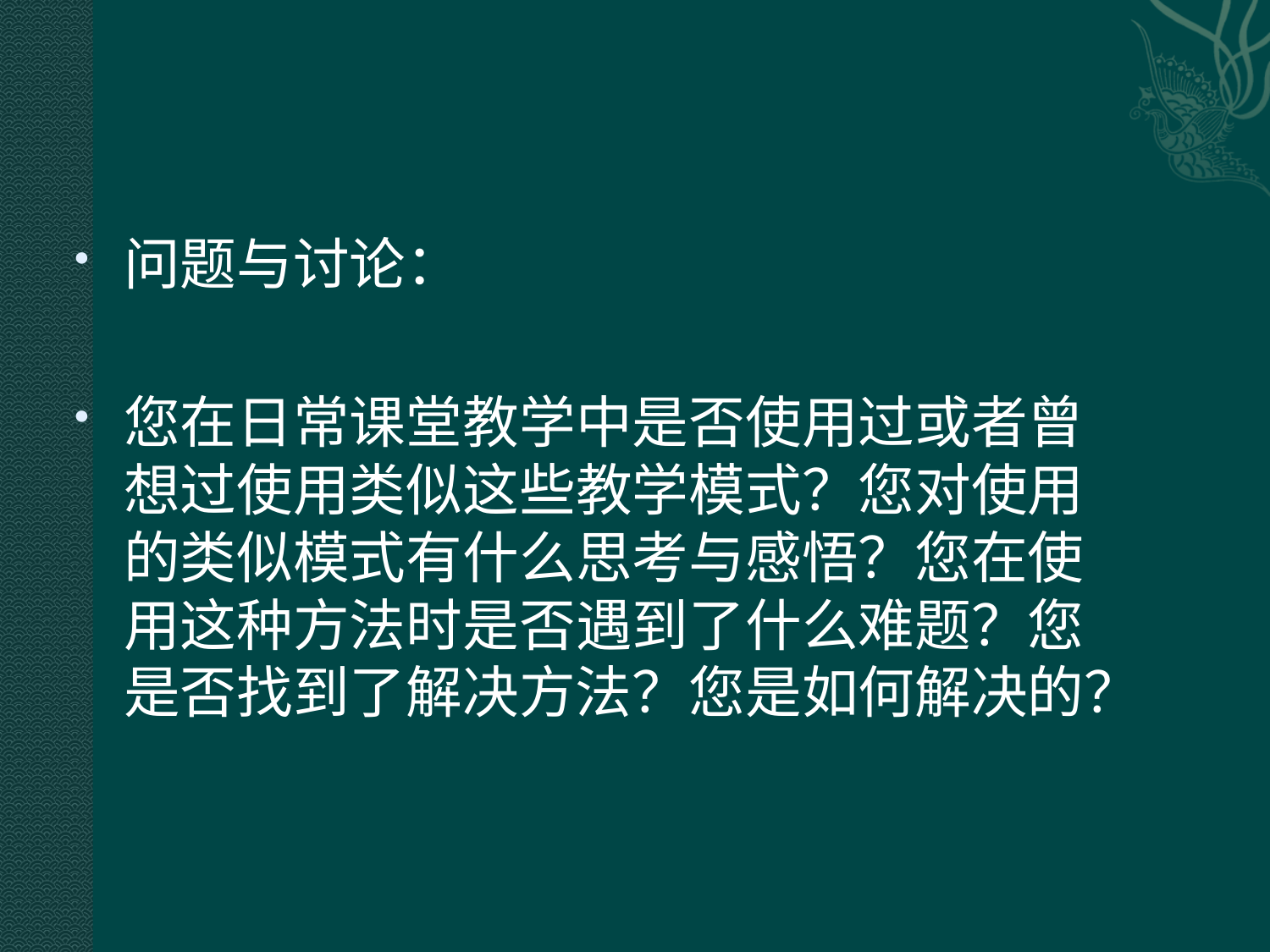

#
问题与讨论：

您在日常课堂教学中是否使用过或者曾想过使用类似这些教学模式？您对使用的类似模式有什么思考与感悟？您在使用这种方法时是否遇到了什么难题？您是否找到了解决方法？您是如何解决的？